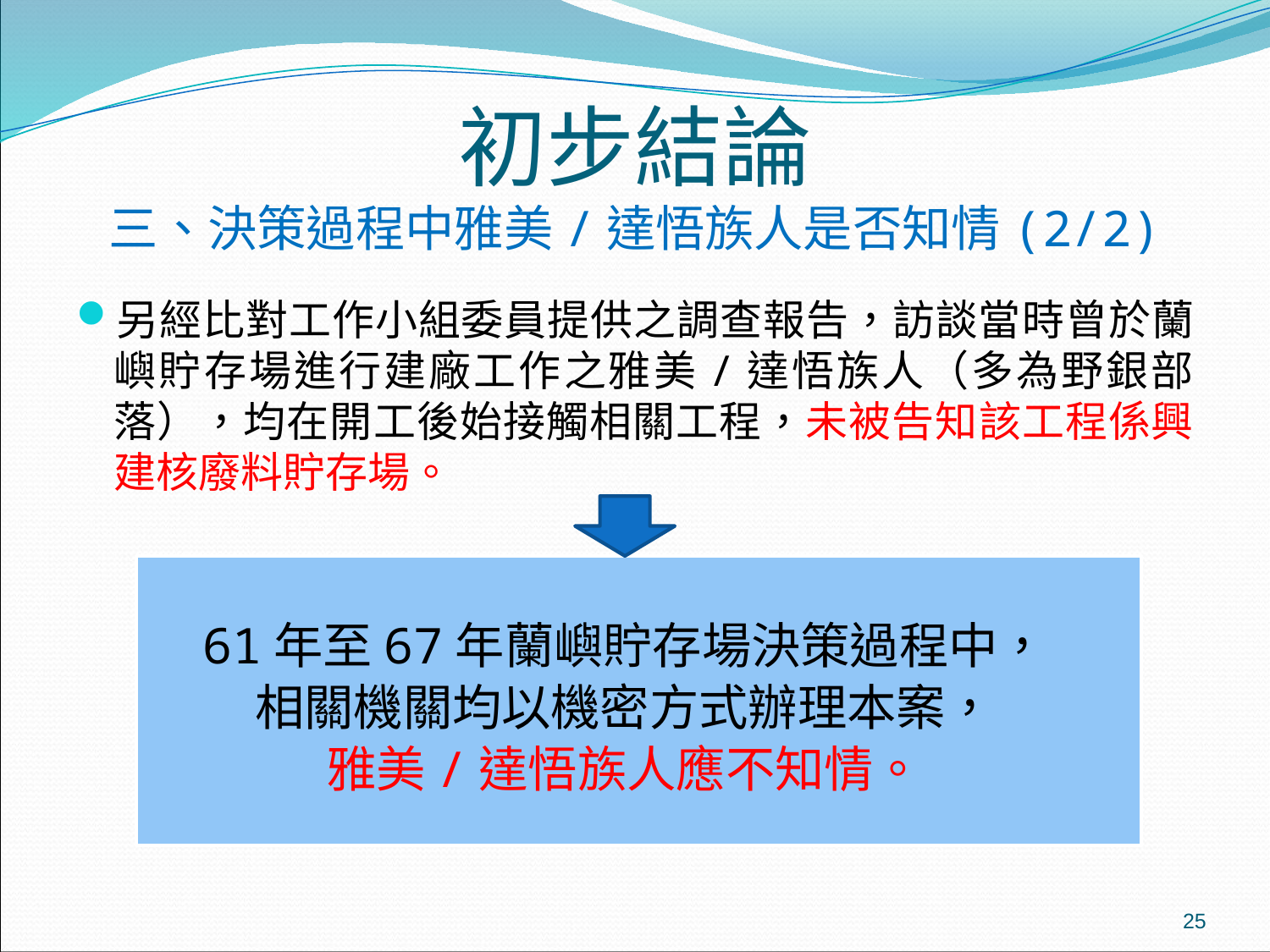

# 初步結論 三、決策過程中雅美/達悟族人是否知情(2/2)
另經比對工作小組委員提供之調查報告，訪談當時曾於蘭嶼貯存場進行建廠工作之雅美/達悟族人（多為野銀部落），均在開工後始接觸相關工程，未被告知該工程係興建核廢料貯存場。

61年至67年蘭嶼貯存場決策過程中，
相關機關均以機密方式辦理本案，
雅美/達悟族人應不知情。
25